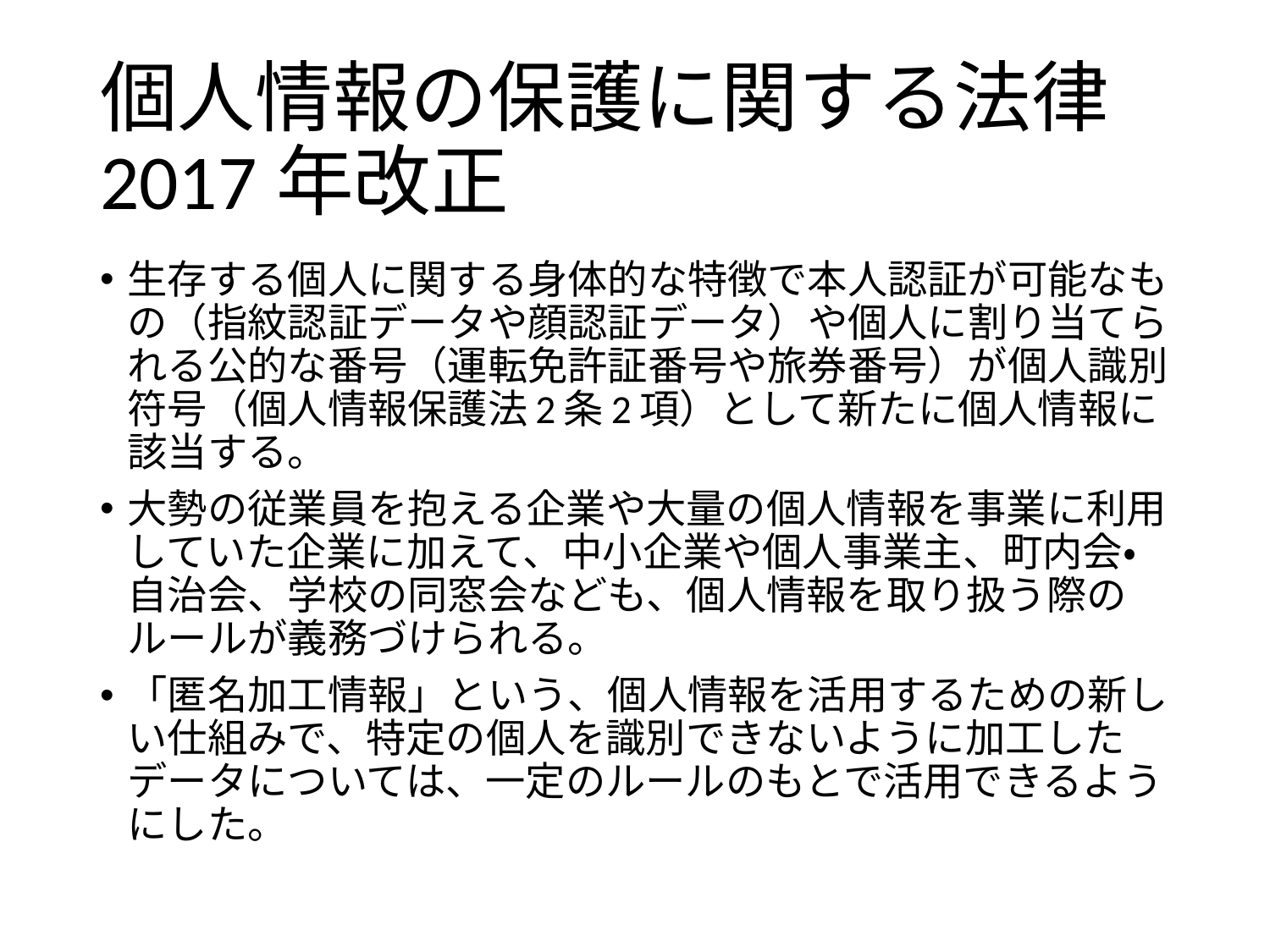

# 個人情報の保護に関する法律 2017年改正
生存する個人に関する身体的な特徴で本人認証が可能なもの（指紋認証データや顔認証データ）や個人に割り当てられる公的な番号（運転免許証番号や旅券番号）が個人識別符号（個人情報保護法2条2項）として新たに個人情報に該当する。
大勢の従業員を抱える企業や大量の個人情報を事業に利用していた企業に加えて、中小企業や個人事業主、町内会・自治会、学校の同窓会なども、個人情報を取り扱う際のルールが義務づけられる。
「匿名加工情報」という、個人情報を活用するための新しい仕組みで、特定の個人を識別できないように加工したデータについては、一定のルールのもとで活用できるようにした。